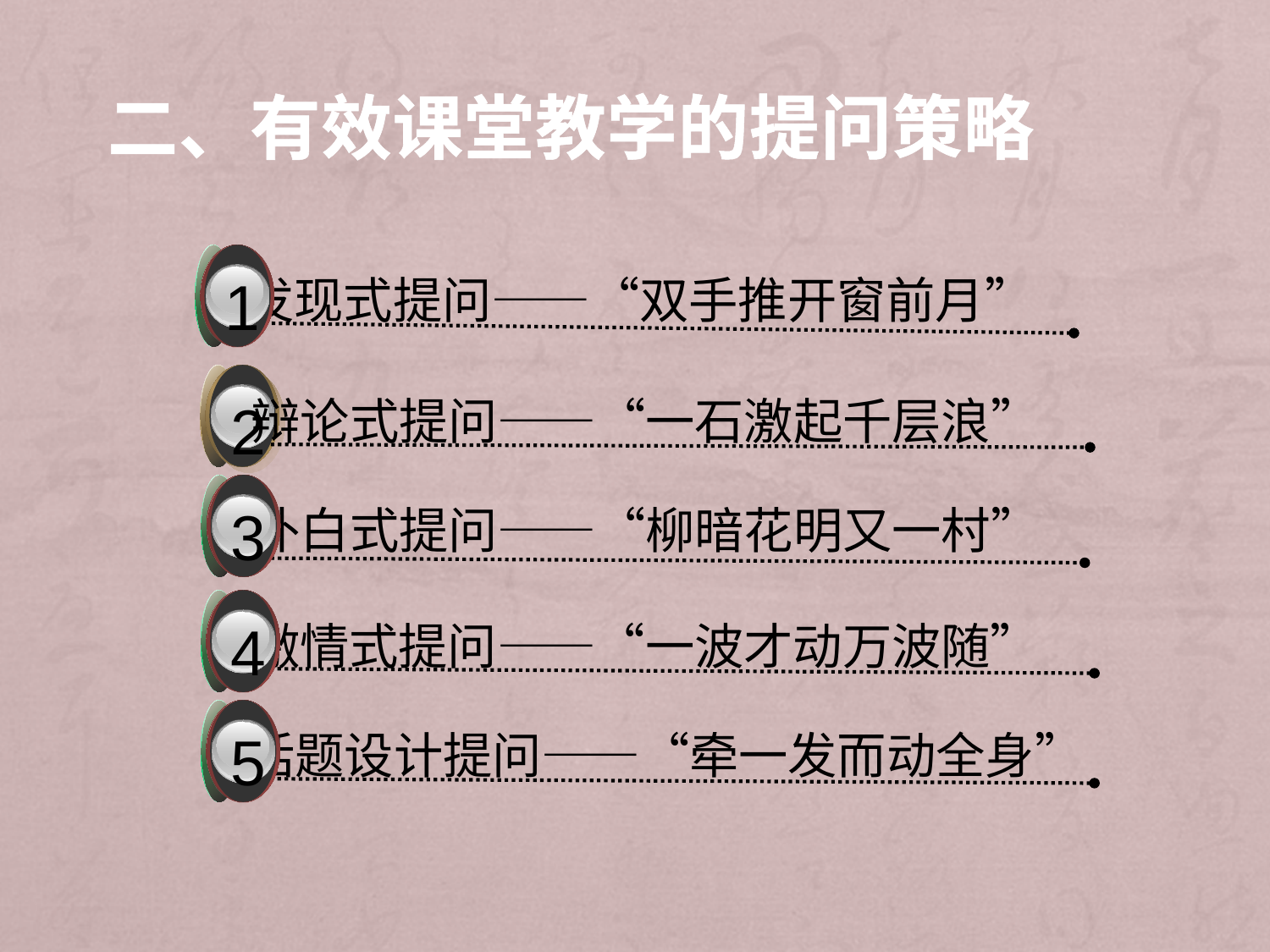

二、有效课堂教学的提问策略

1

发现式提问——“双手推开窗前月”

辩论式提问——“一石激起千层浪”
2

3

补白式提问——“柳暗花明又一村”

4

激情式提问——“一波才动万波随”

5

话题设计提问——“牵一发而动全身”